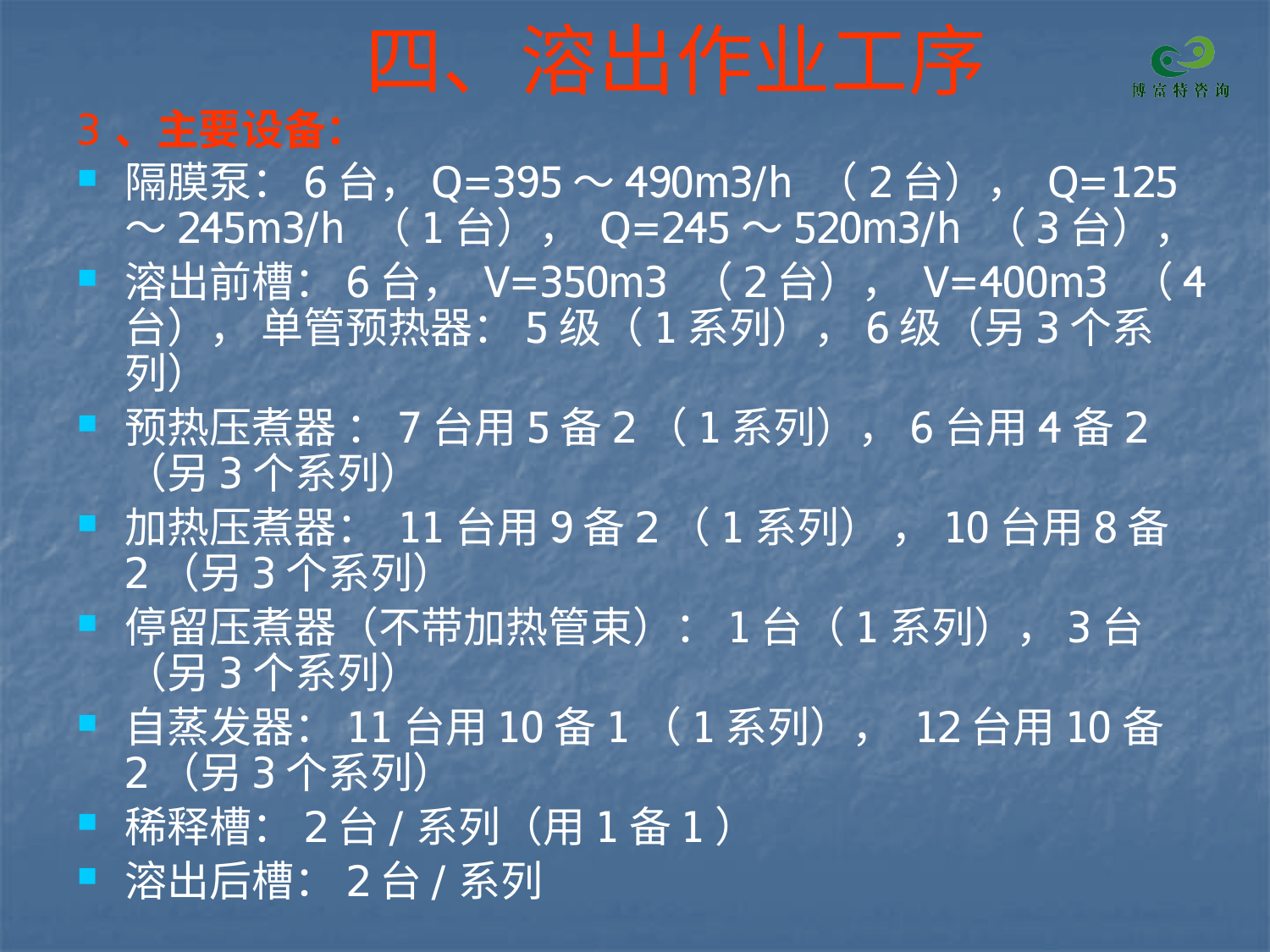

# 四、溶出作业工序
3、主要设备：
隔膜泵：6台，Q=395～490m3/h （2台）， Q=125～245m3/h （1台）， Q=245～520m3/h （3台），
溶出前槽：6台， V=350m3 （2台）， V=400m3 （4台）， 单管预热器：5级（1系列），6级（另3个系列）
预热压煮器 ：7台用5备2（1系列），6台用4备2（另3个系列）
加热压煮器： 11台用9备2（1系列） ，10台用8备2（另3个系列）
停留压煮器（不带加热管束）：1台（1系列），3台（另3个系列）
自蒸发器：11台用10备1（1系列）， 12台用10备2（另3个系列）
稀释槽：2台/系列（用1备1）
溶出后槽：2台/系列